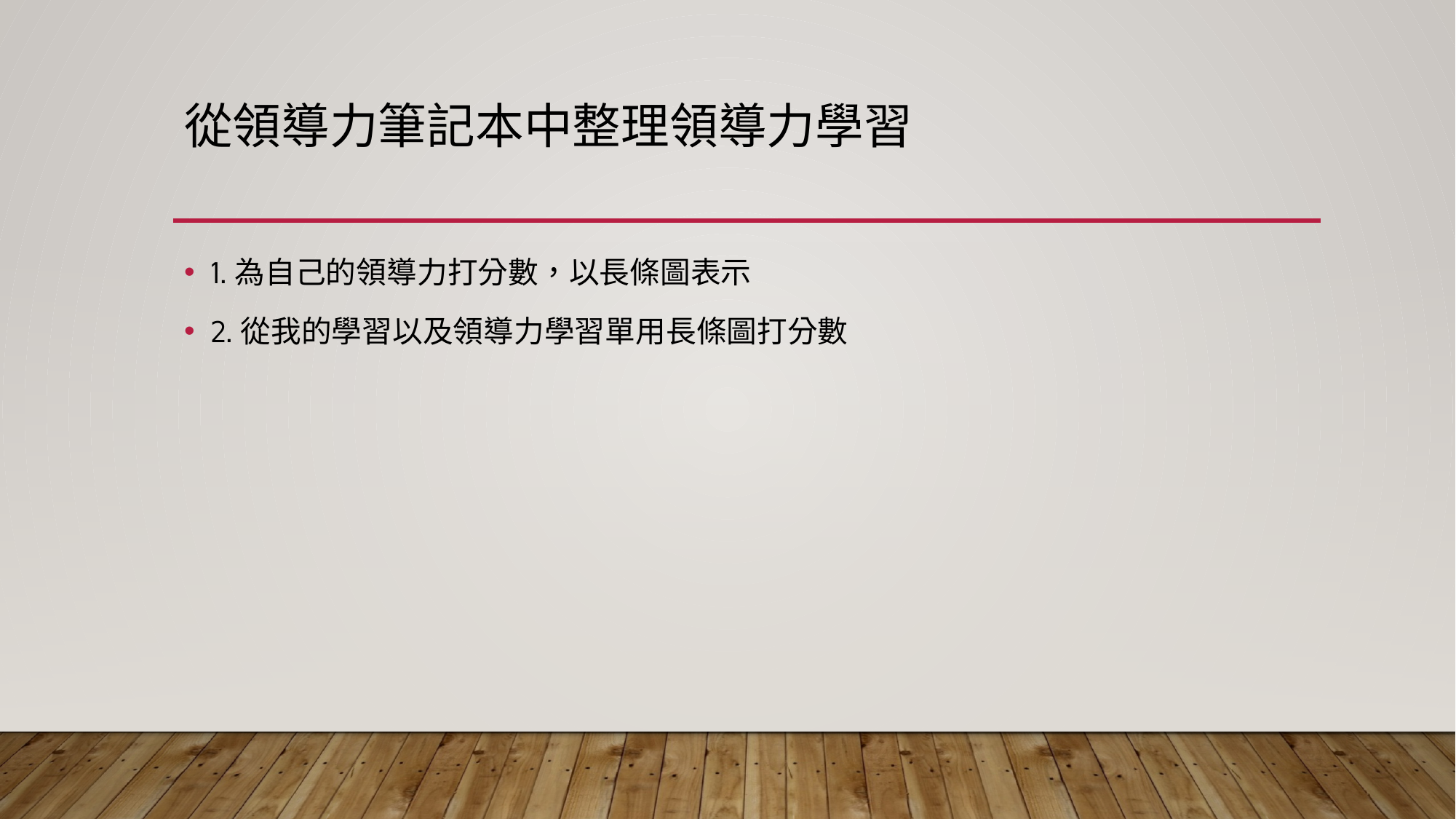

# 從領導力筆記本中整理領導力學習
1.為自己的領導力打分數，以長條圖表示
2.從我的學習以及領導力學習單用長條圖打分數